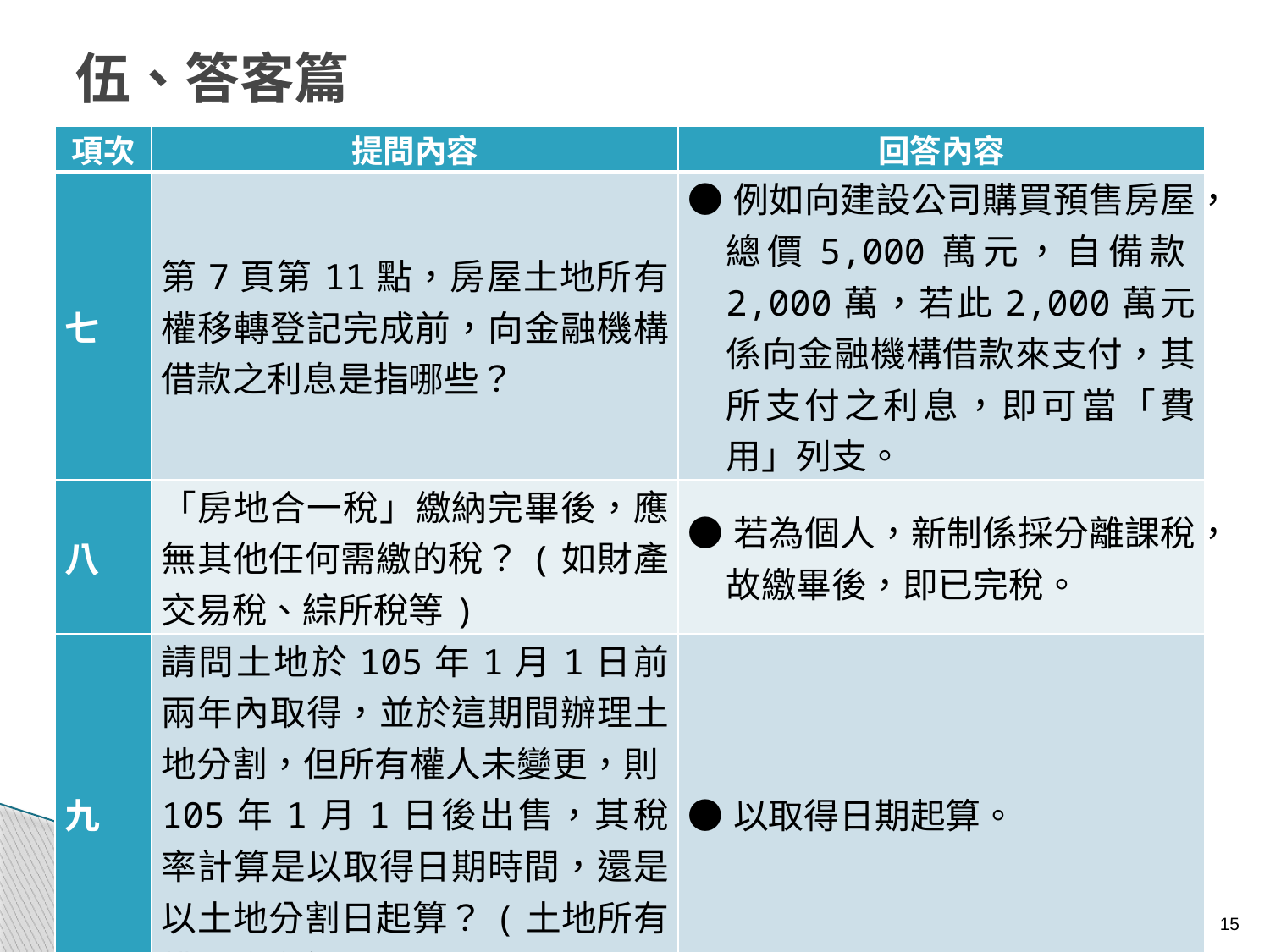

# 伍、答客篇
| 項次 | 提問內容 | 回答內容 |
| --- | --- | --- |
| 七 | 第7頁第11點，房屋土地所有權移轉登記完成前，向金融機構借款之利息是指哪些？ | ●例如向建設公司購買預售房屋，總價5,000萬元，自備款2,000萬，若此2,000萬元係向金融機構借款來支付，其所支付之利息，即可當「費用」列支。 |
| 八 | 「房地合一稅」繳納完畢後，應無其他任何需繳的稅？(如財產交易稅、綜所稅等) | ●若為個人，新制係採分離課稅，故繳畢後，即已完稅。 |
| 九 | 請問土地於105年1月1日前兩年內取得，並於這期間辦理土地分割，但所有權人未變更，則105年1月1日後出售，其稅率計算是以取得日期時間，還是以土地分割日起算？(土地所有權人為自然人) | ●以取得日期起算。 |
15